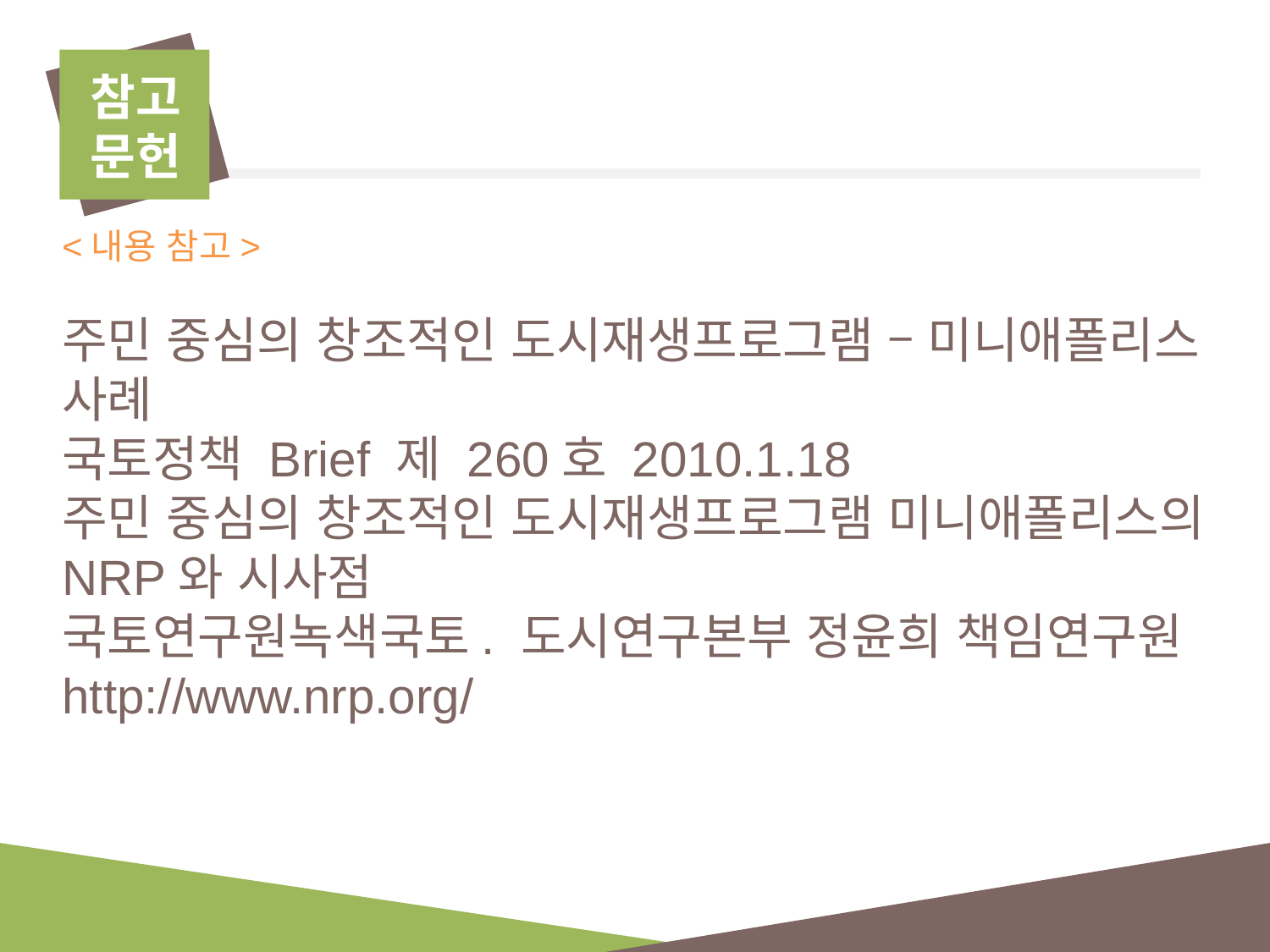

참고
문헌

<내용 참고>

주민 중심의 창조적인 도시재생프로그램 – 미니애폴리스 사례
국토정책 Brief 제 260호 2010.1.18
주민 중심의 창조적인 도시재생프로그램 미니애폴리스의 NRP와 시사점
국토연구원녹색국토. 도시연구본부 정윤희 책임연구원
http://www.nrp.org/